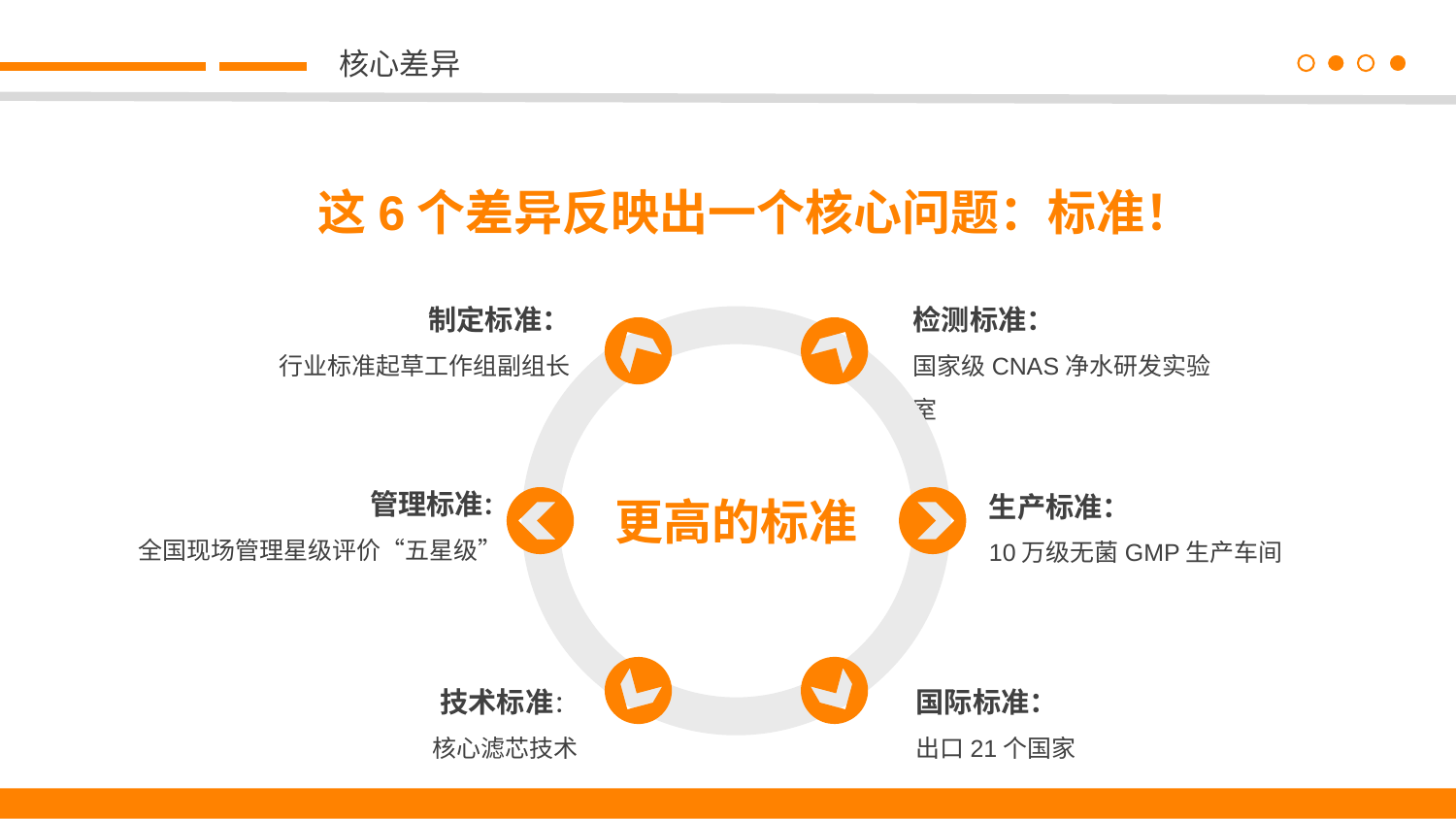

核心差异
这6个差异反映出一个核心问题：标准！
 制定标准：
行业标准起草工作组副组长
检测标准：
国家级CNAS净水研发实验室
更高的标准

管理标准：
全国现场管理星级评价“五星级”
生产标准：
10万级无菌GMP生产车间

技术标准：
核心滤芯技术
国际标准：
出口21个国家